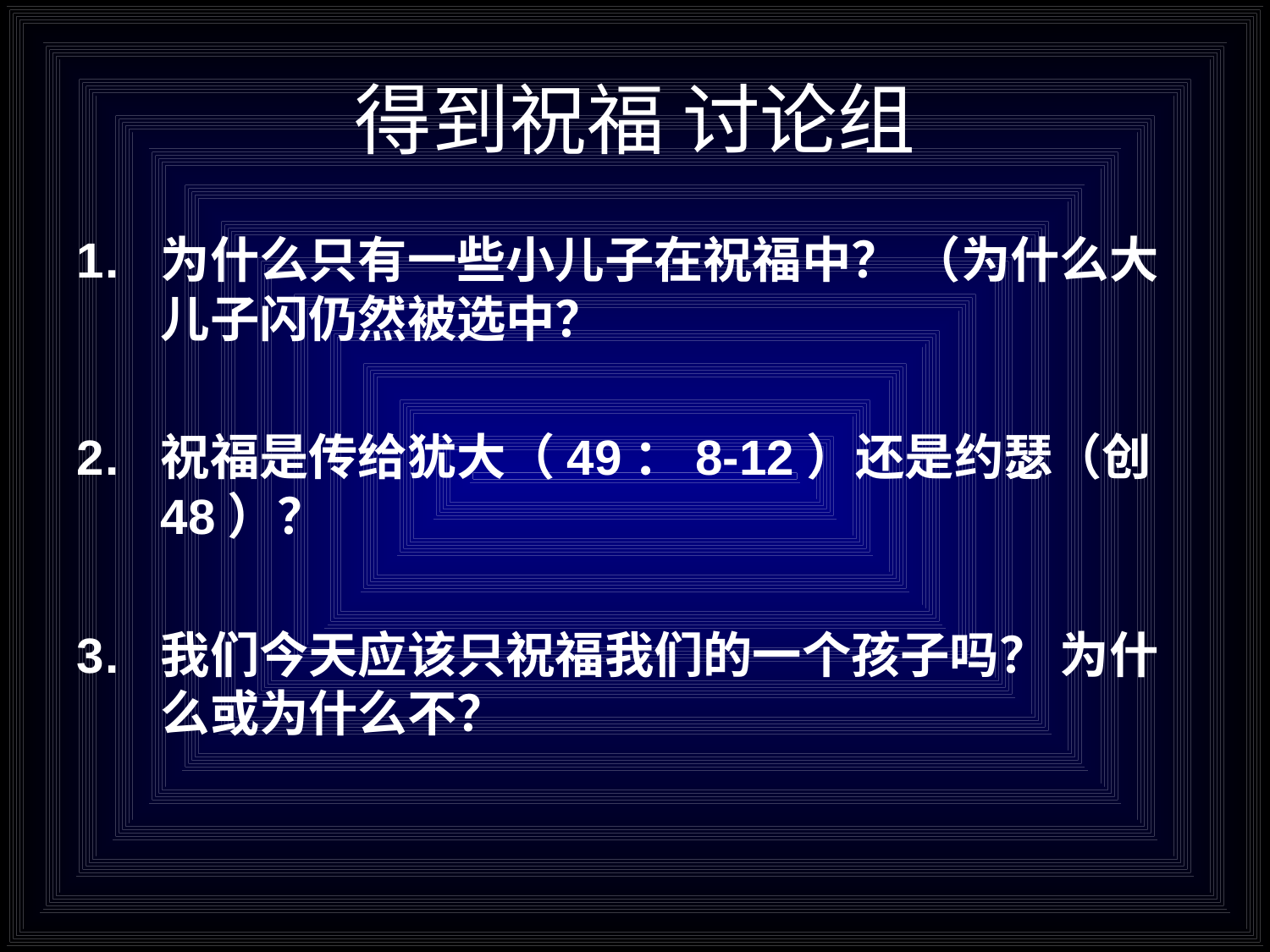

# 得到祝福 讨论组
为什么只有一些小儿子在祝福中？ （为什么大儿子闪仍然被选中？

祝福是传给犹大（49：8-12）还是约瑟（创48）？

我们今天应该只祝福我们的一个孩子吗？ 为什么或为什么不？